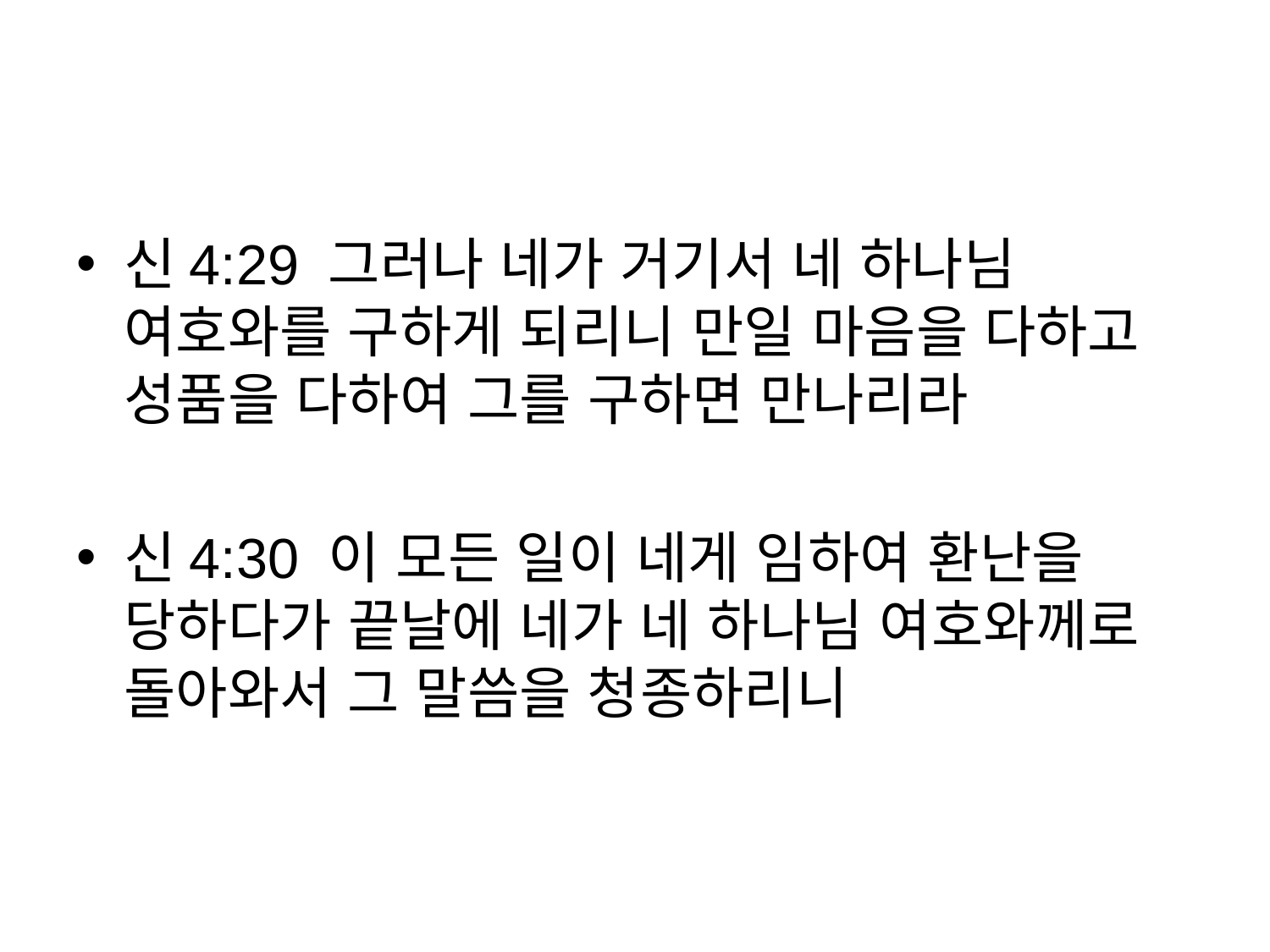

#
신4:29 그러나 네가 거기서 네 하나님 여호와를 구하게 되리니 만일 마음을 다하고 성품을 다하여 그를 구하면 만나리라

신4:30 이 모든 일이 네게 임하여 환난을 당하다가 끝날에 네가 네 하나님 여호와께로 돌아와서 그 말씀을 청종하리니